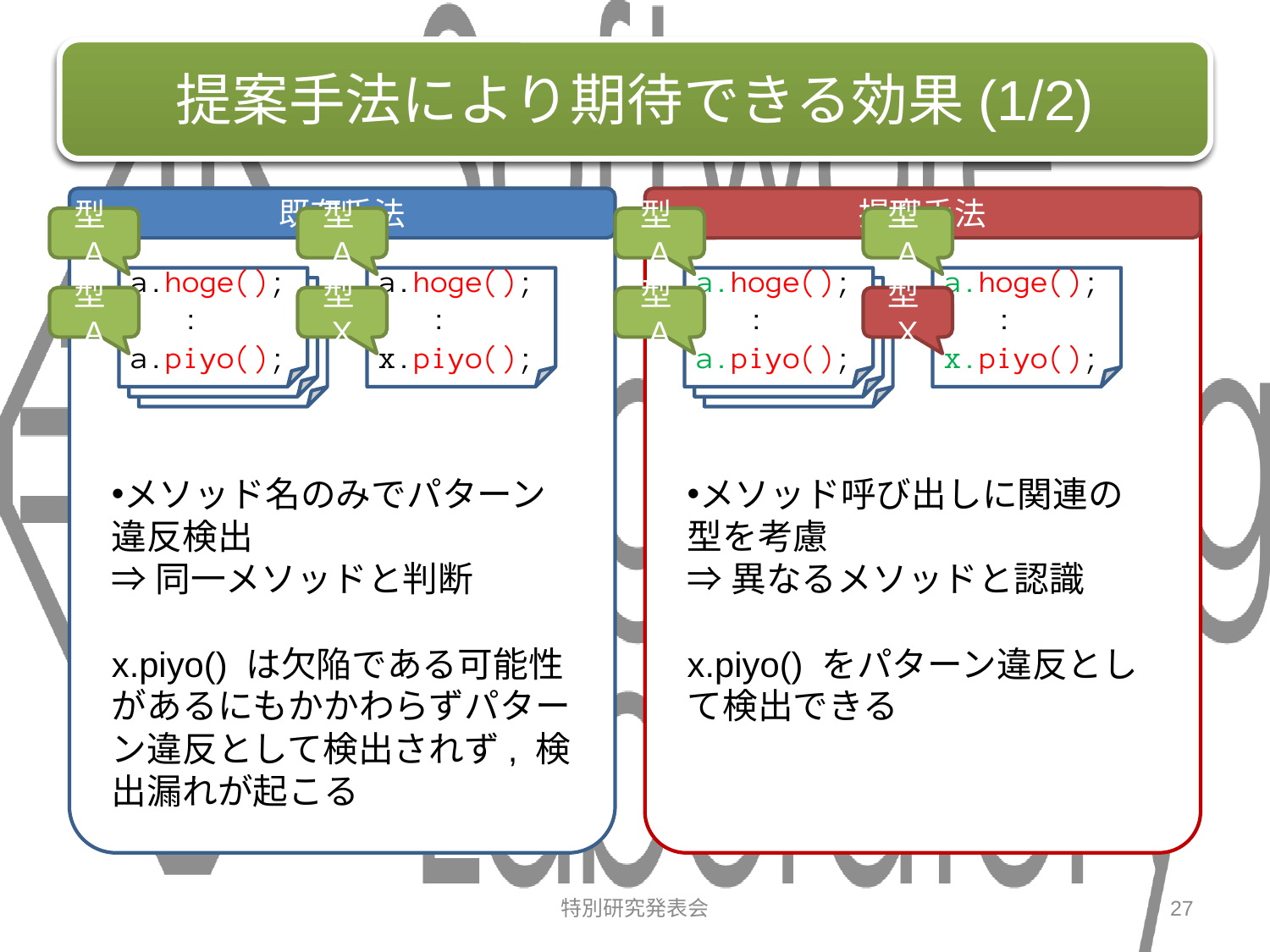

# 提案手法により期待できる効果(1/2)

既存手法

提案手法
型A
型A
型A
型A
a.hoge();
   :
a.piyo();
a.hoge();
   :
x.piyo();
a.hoge();
   :
a.piyo();
a.hoge();
   :
x.piyo();
a.hoge();
   :
a.piyo();
a.hoge();
   :
a.piyo();
型A
a.hoge();
   :
a.piyo();
型X
型A
a.hoge();
   :
a.piyo();
型X
メソッド名のみでパターン違反検出
⇒同一メソッドと判断

x.piyo() は欠陥である可能性があるにもかかわらずパターン違反として検出されず, 検出漏れが起こる
メソッド呼び出しに関連の型を考慮
⇒異なるメソッドと認識

x.piyo() をパターン違反として検出できる
特別研究発表会
27